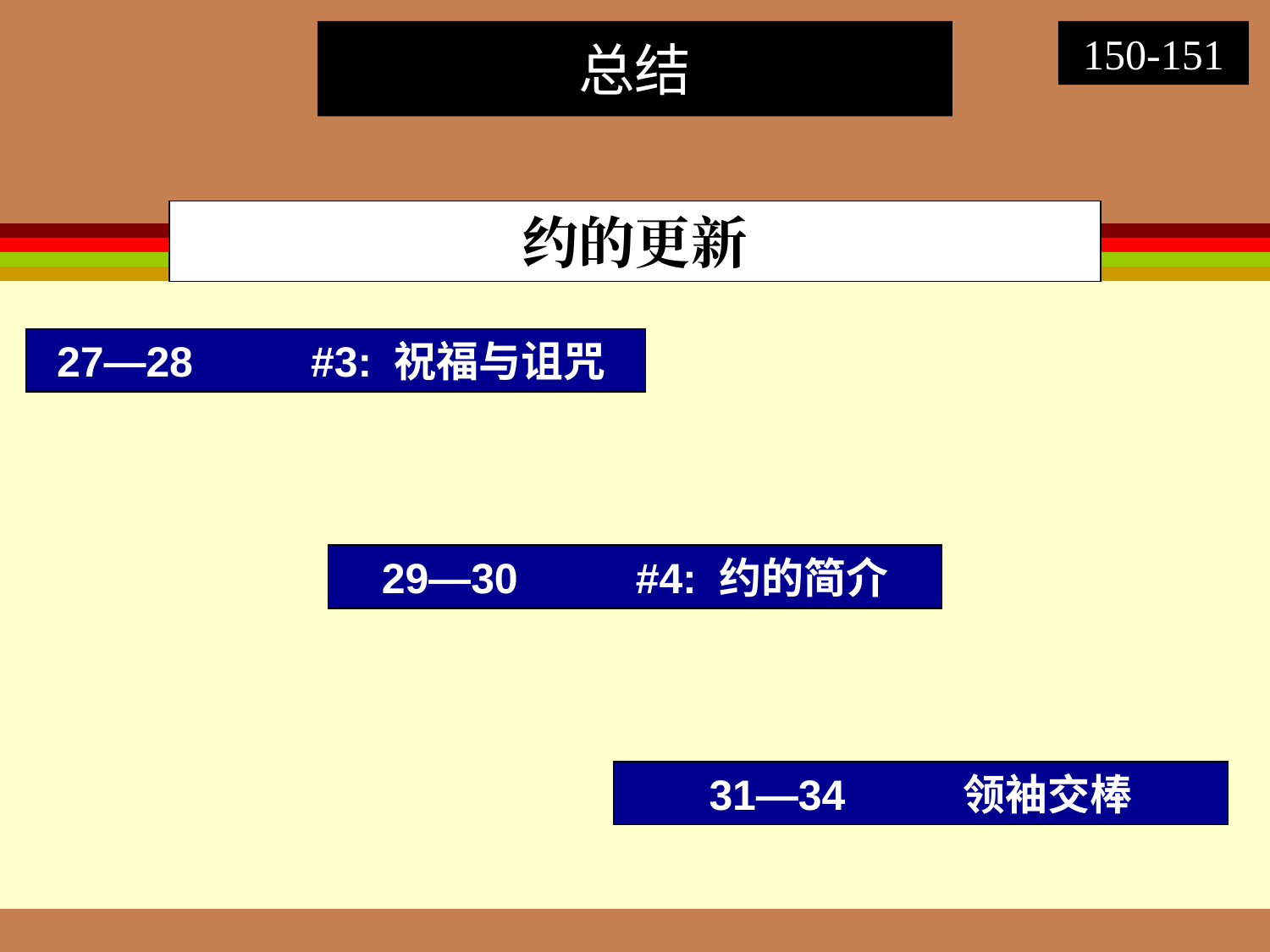

总结
150-151
约的更新
27—28	#3: 祝福与诅咒
29—30	#4: 约的简介
31—34	领袖交棒